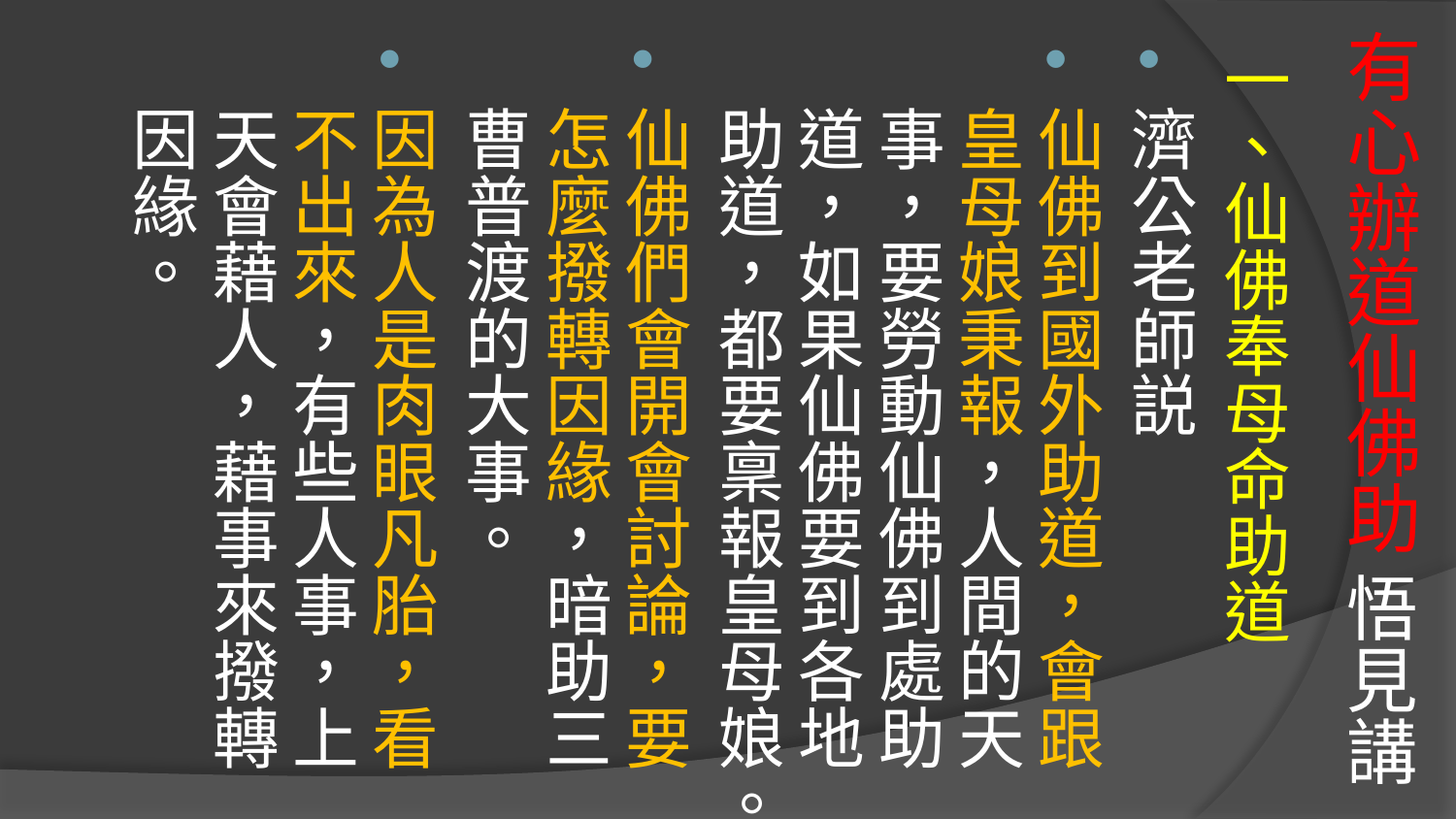

# 有心辦道仙佛助 悟見講
一、仙佛奉母命助道
濟公老師説
仙佛到國外助道，會跟皇母娘秉報，人間的天事，要勞動仙佛到處助道，如果仙佛要到各地助道，都要稟報皇母娘。
仙佛們會開會討論，要怎麼撥轉因緣，暗助三曹普渡的大事。
因為人是肉眼凡胎，看不出來，有些人事，上天會藉人，藉事來撥轉因緣。